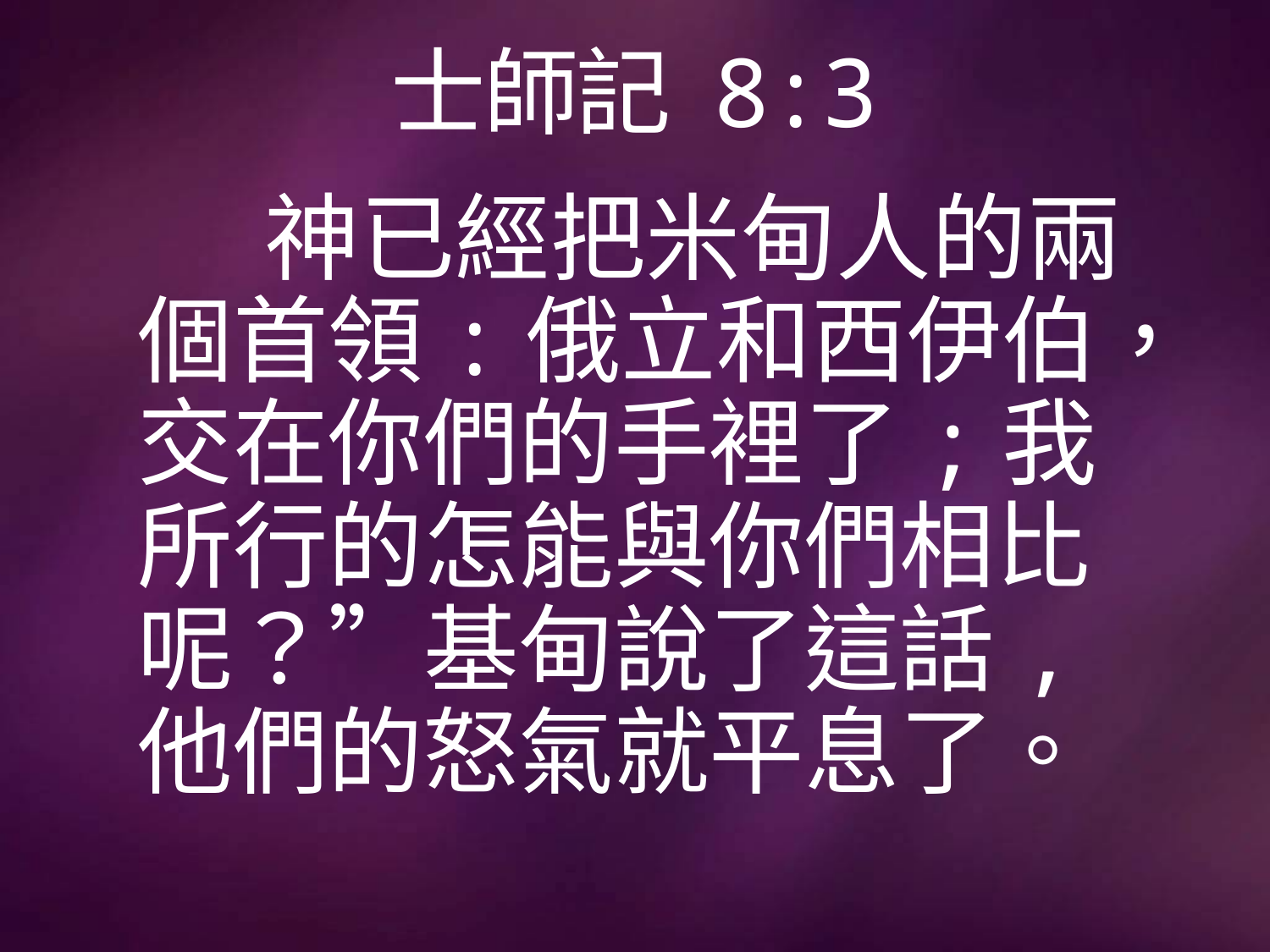

# 士師記 8:3
	神已經把米甸人的兩個首領:俄立和西伊伯，交在你們的手裡了;我所行的怎能與你們相比呢？”基甸說了這話,他們的怒氣就平息了。